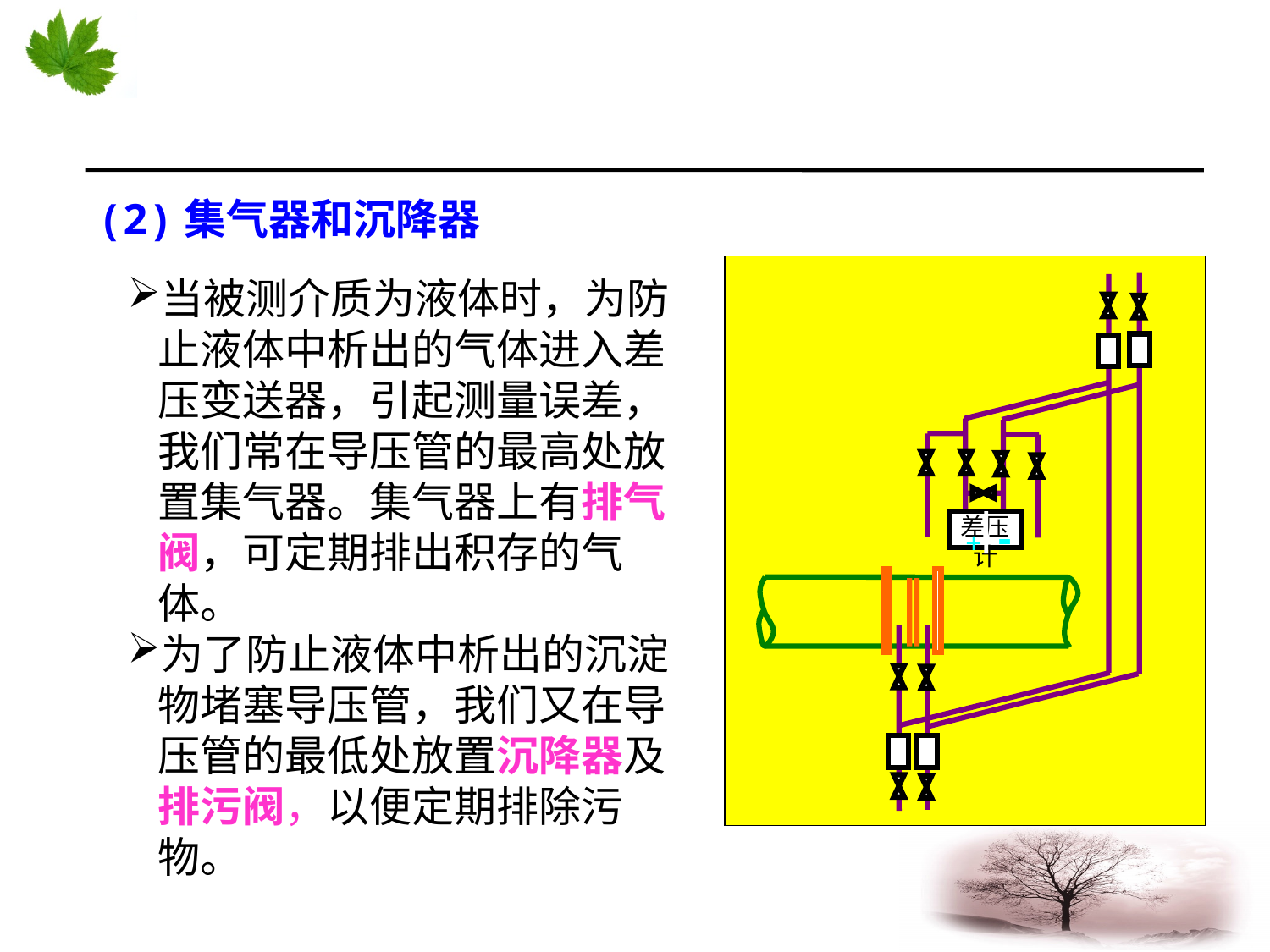

(2)集气器和沉降器

差压计

     +  -

当被测介质为液体时，为防止液体中析出的气体进入差压变送器，引起测量误差，我们常在导压管的最高处放置集气器。集气器上有排气阀，可定期排出积存的气体。
为了防止液体中析出的沉淀物堵塞导压管，我们又在导压管的最低处放置沉降器及排污阀，以便定期排除污物。